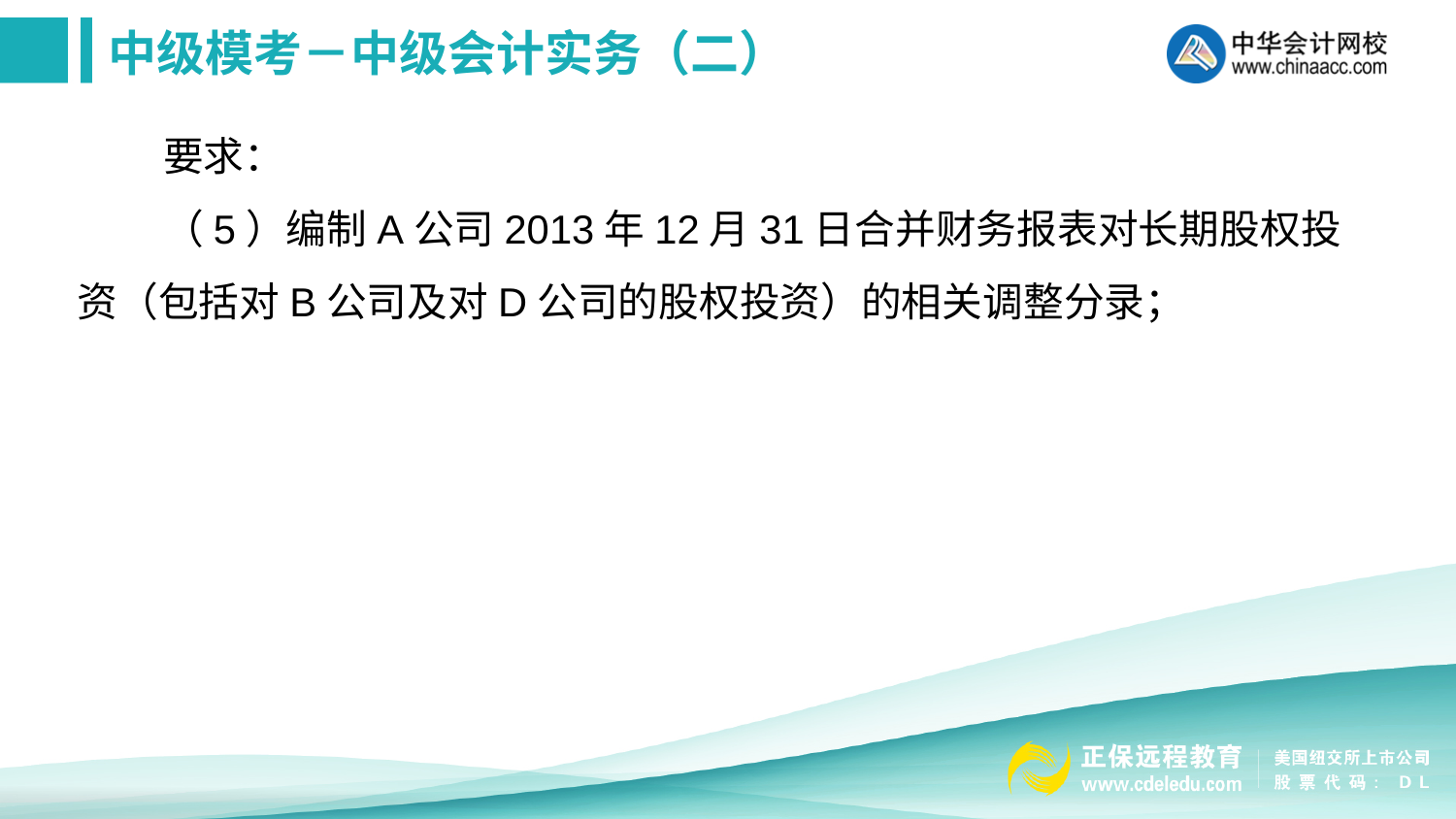

要求：
（5）编制A公司2013年12月31日合并财务报表对长期股权投资（包括对B公司及对D公司的股权投资）的相关调整分录；